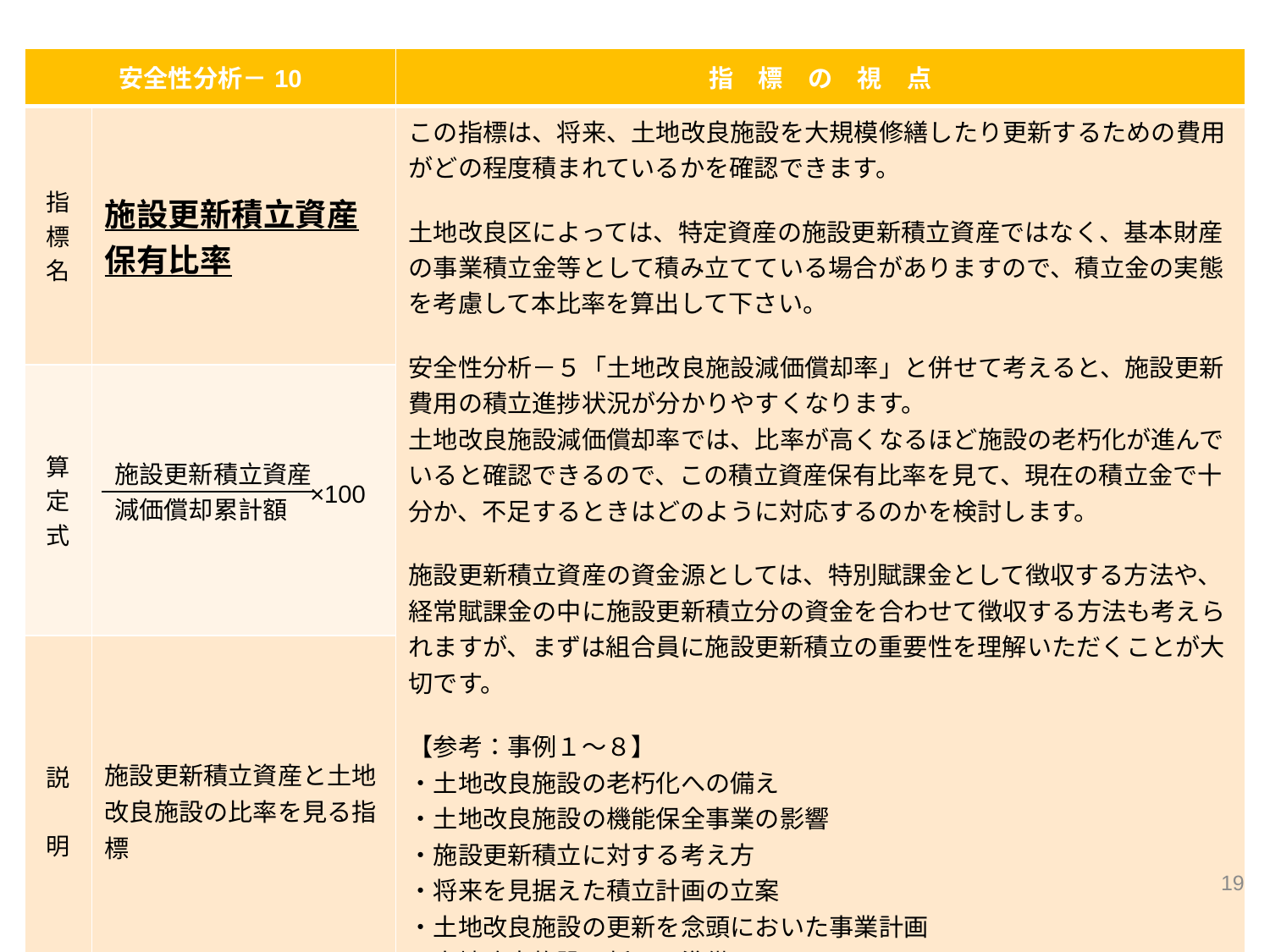

| 安全性分析－10 |  | 指　標　の　視　点 |
| --- | --- | --- |
| 指標名 | 施設更新積立資産保有比率 | この指標は、将来、土地改良施設を大規模修繕したり更新するための費用がどの程度積まれているかを確認できます。 土地改良区によっては、特定資産の施設更新積立資産ではなく、基本財産の事業積立金等として積み立てている場合がありますので、積立金の実態を考慮して本比率を算出して下さい。 安全性分析－５「土地改良施設減価償却率」と併せて考えると、施設更新費用の積立進捗状況が分かりやすくなります。 土地改良施設減価償却率では、比率が高くなるほど施設の老朽化が進んでいると確認できるので、この積立資産保有比率を見て、現在の積立金で十分か、不足するときはどのように対応するのかを検討します。 施設更新積立資産の資金源としては、特別賦課金として徴収する方法や、経常賦課金の中に施設更新積立分の資金を合わせて徴収する方法も考えられますが、まずは組合員に施設更新積立の重要性を理解いただくことが大切です。 【参考：事例１～８】 ・土地改良施設の老朽化への備え ・土地改良施設の機能保全事業の影響 ・施設更新積立に対する考え方 ・将来を見据えた積立計画の立案 ・土地改良施設の更新を念頭においた事業計画 ・土地改良施設更新への準備 |
| 算定式 | 施設更新積立資産 ×100 減価償却累計額 |  |
| 説　明 | 施設更新積立資産と土地改良施設の比率を見る指標 |  |
19